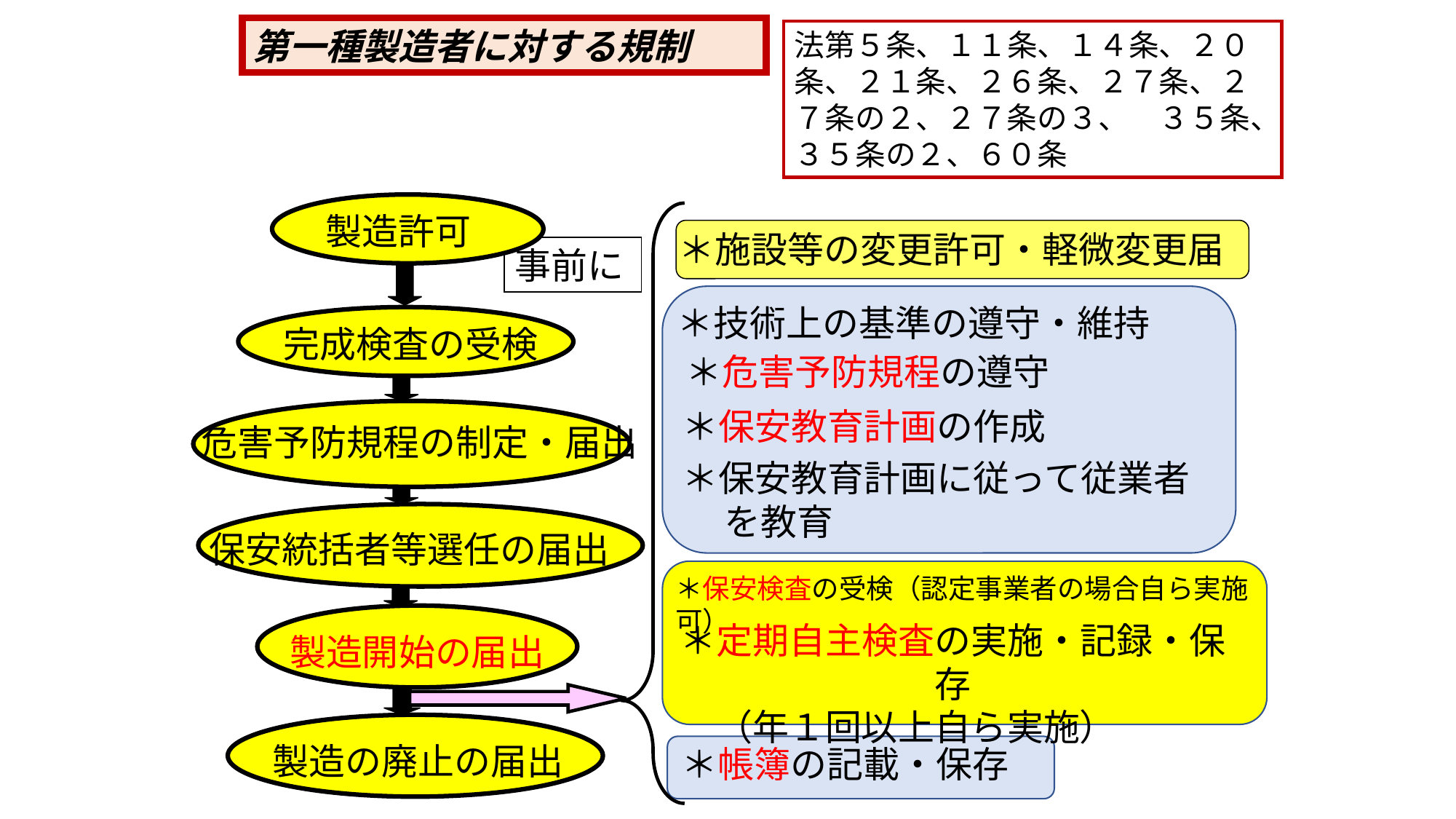

第一種製造者に対する規制
法第５条、１１条、１４条、２０条、２１条、２６条、２７条、２７条の２、２７条の３、　３５条、３５条の２、６０条

製造許可

＊施設等の変更許可・軽微変更届
事前に

＊技術上の基準の遵守・維持

完成検査の受検
＊危害予防規程の遵守

＊保安教育計画の作成

危害予防規程の制定・届出
＊保安教育計画に従って従業者

を教育

保安統括者等選任の届出

＊保安検査の受検（認定事業者の場合自ら実施可）

製造開始の届出
＊定期自主検査の実施・記録・保存
　（年１回以上自ら実施）

製造の廃止の届出
＊帳簿の記載・保存